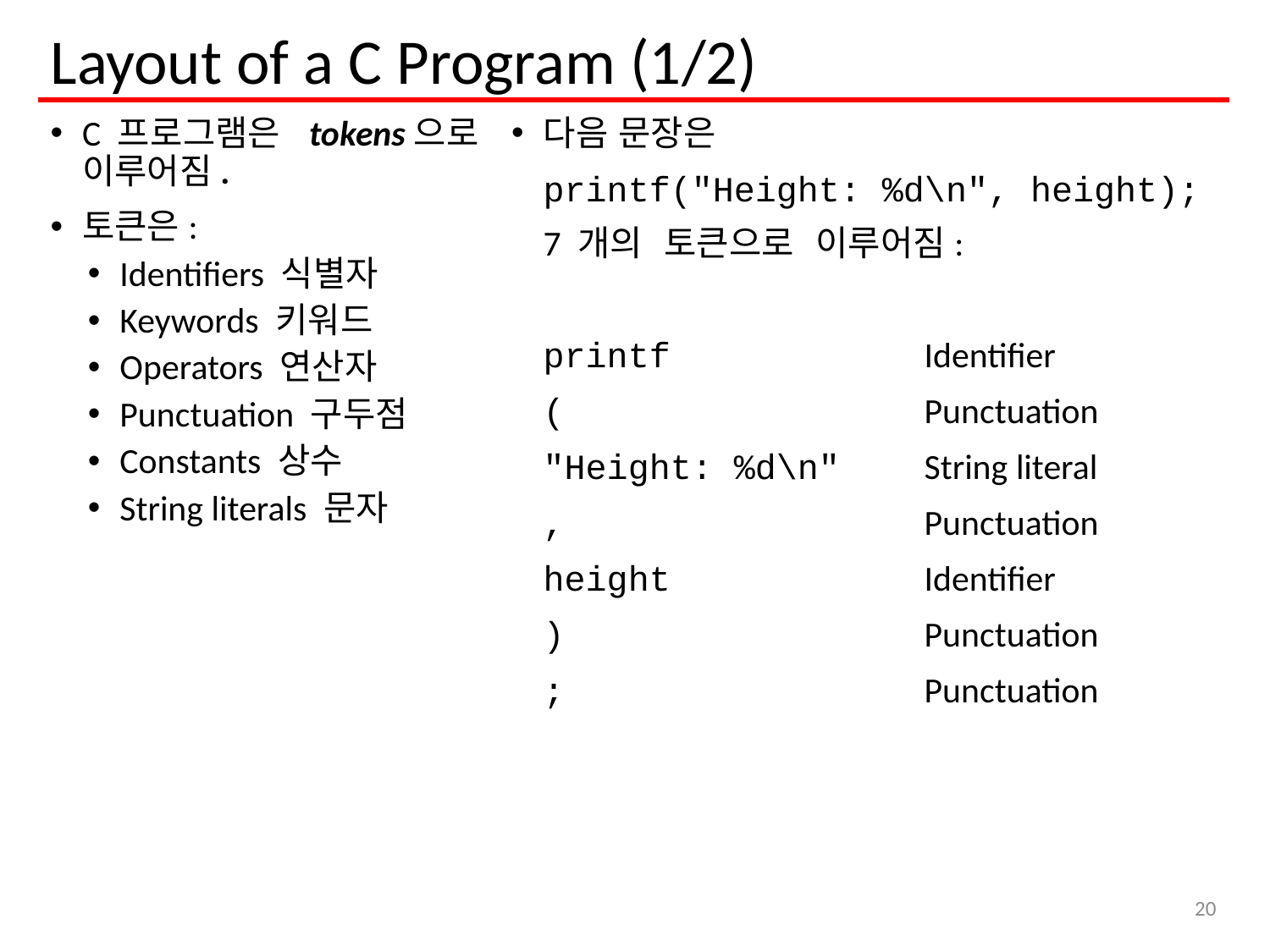

# Layout of a C Program (1/2)
C 프로그램은  tokens으로 이루어짐.
토큰은:
Identifiers 식별자
Keywords 키워드
Operators 연산자
Punctuation 구두점
Constants 상수
String literals 문자

다음 문장은
	printf("Height: %d\n", height);
	7 개의 토큰으로 이루어짐:

	printf 		Identifier
	(			Punctuation
	"Height: %d\n"	String literal
	,			Punctuation
	height		Identifier
	) 			Punctuation
	;	 		Punctuation

20